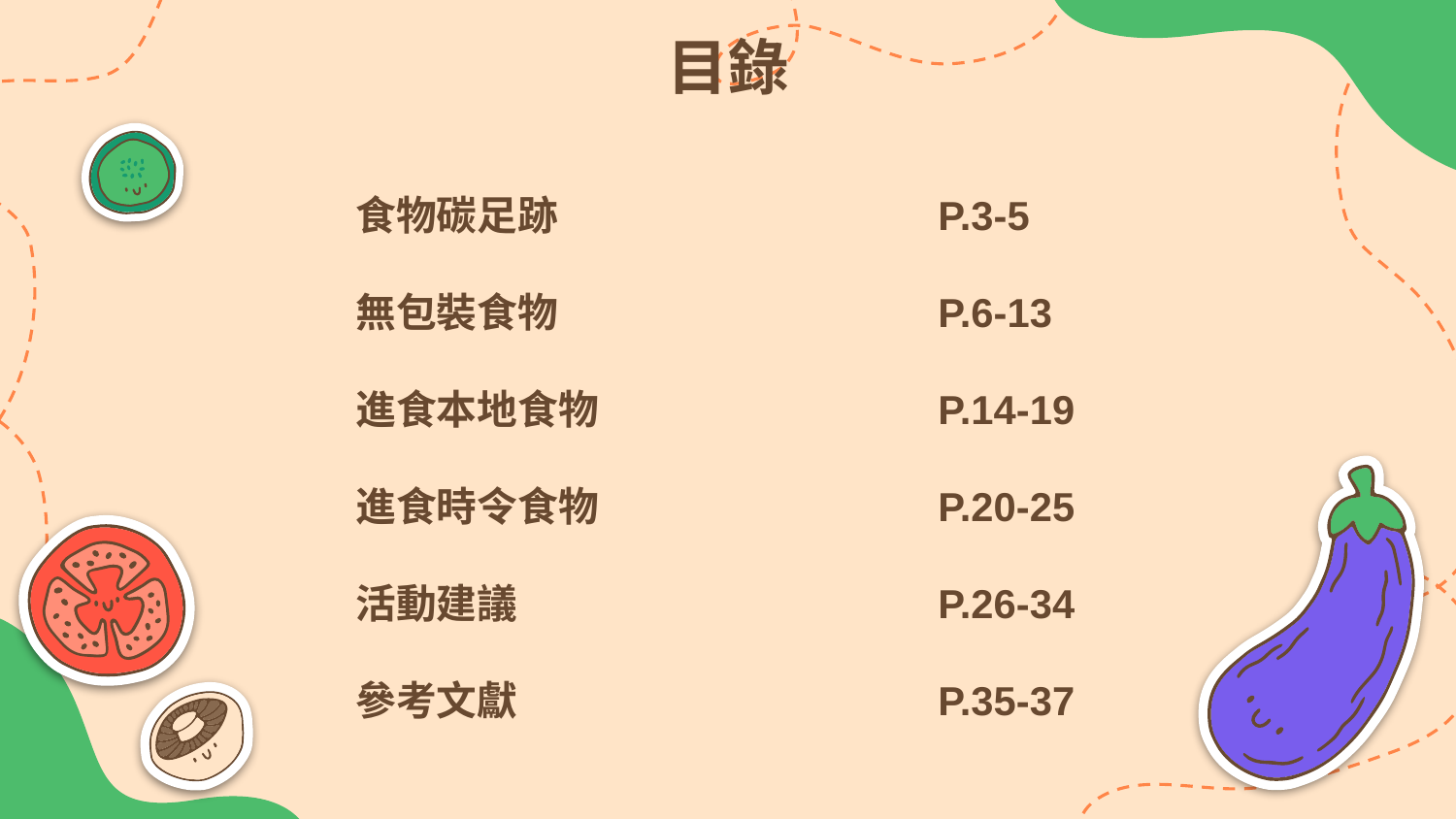

# 目錄

食物碳足跡			P.3-5
無包裝食物			P.6-13
進食本地食物			P.14-19
進食時令食物			P.20-25
活動建議			P.26-34
參考文獻			P.35-37